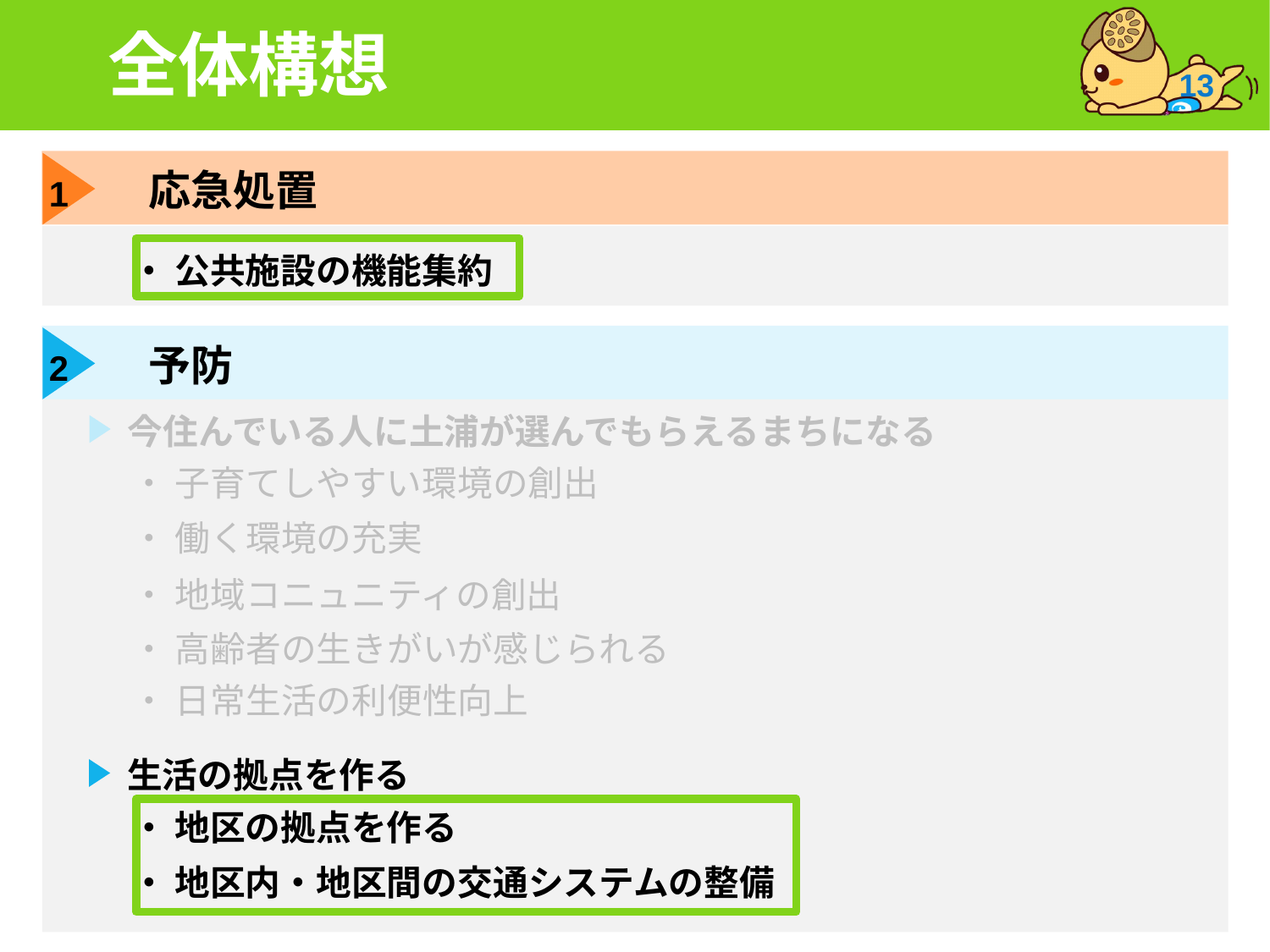

# 全体構想
13

1

応急処置

・ 公共施設の機能集約

2

予防

今住んでいる人に土浦が選んでもらえるまちになる

・ 子育てしやすい環境の創出
・ 働く環境の充実
・ 地域コニュニティの創出
・ 高齢者の生きがいが感じられる
・ 日常生活の利便性向上
生活の拠点を作る

・ 地区の拠点を作る

・ 地区内・地区間の交通システムの整備